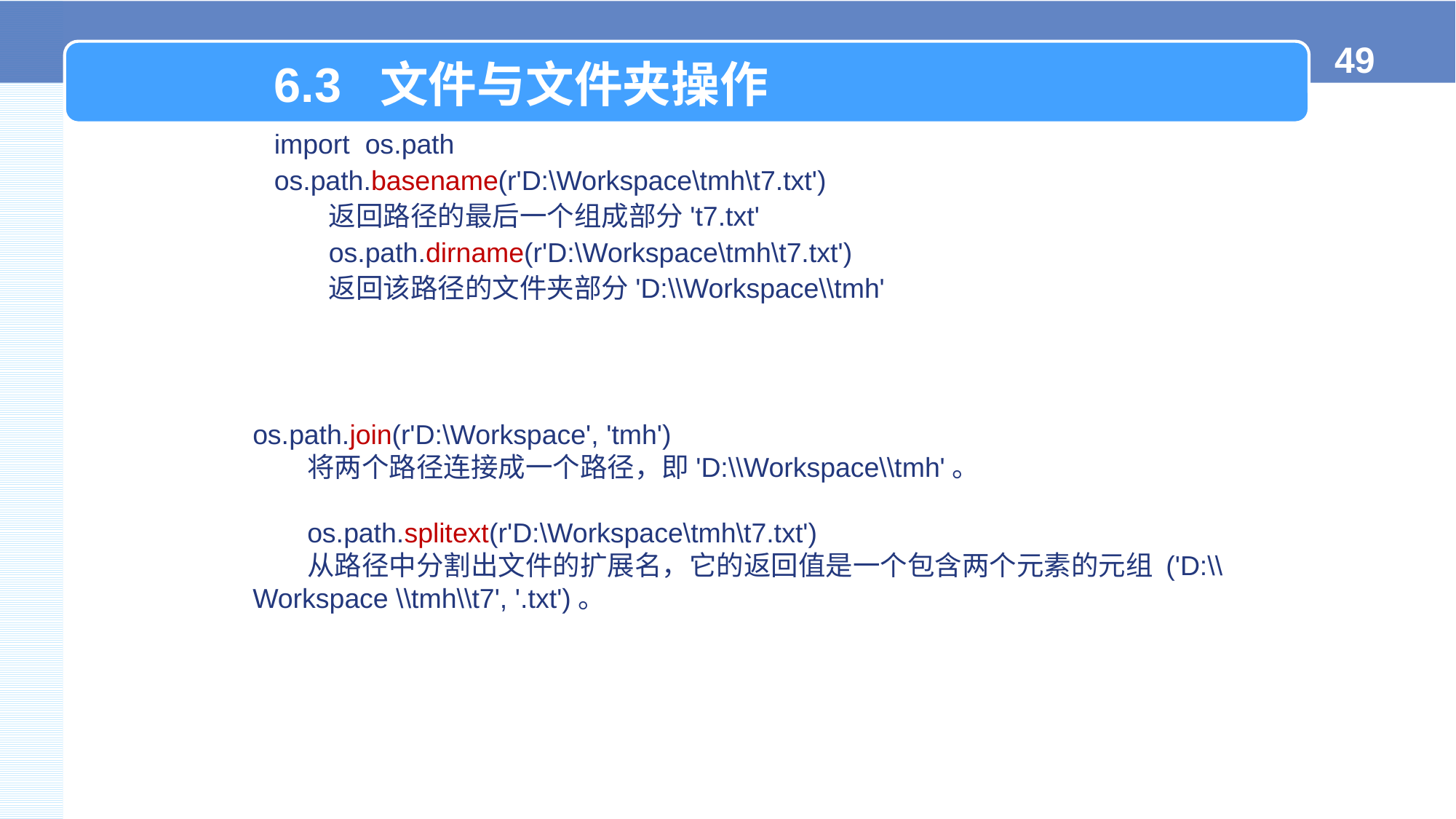

6.3  文件与文件夹操作
import  os.path
os.path.basename(r'D:\Workspace\tmh\t7.txt')
返回路径的最后一个组成部分't7.txt'
os.path.dirname(r'D:\Workspace\tmh\t7.txt')
返回该路径的文件夹部分'D:\\Workspace\\tmh'
os.path.join(r'D:\Workspace', 'tmh')
将两个路径连接成一个路径，即'D:\\Workspace\\tmh'。

os.path.splitext(r'D:\Workspace\tmh\t7.txt')
从路径中分割出文件的扩展名，它的返回值是一个包含两个元素的元组 ('D:\\Workspace \\tmh\\t7', '.txt')。